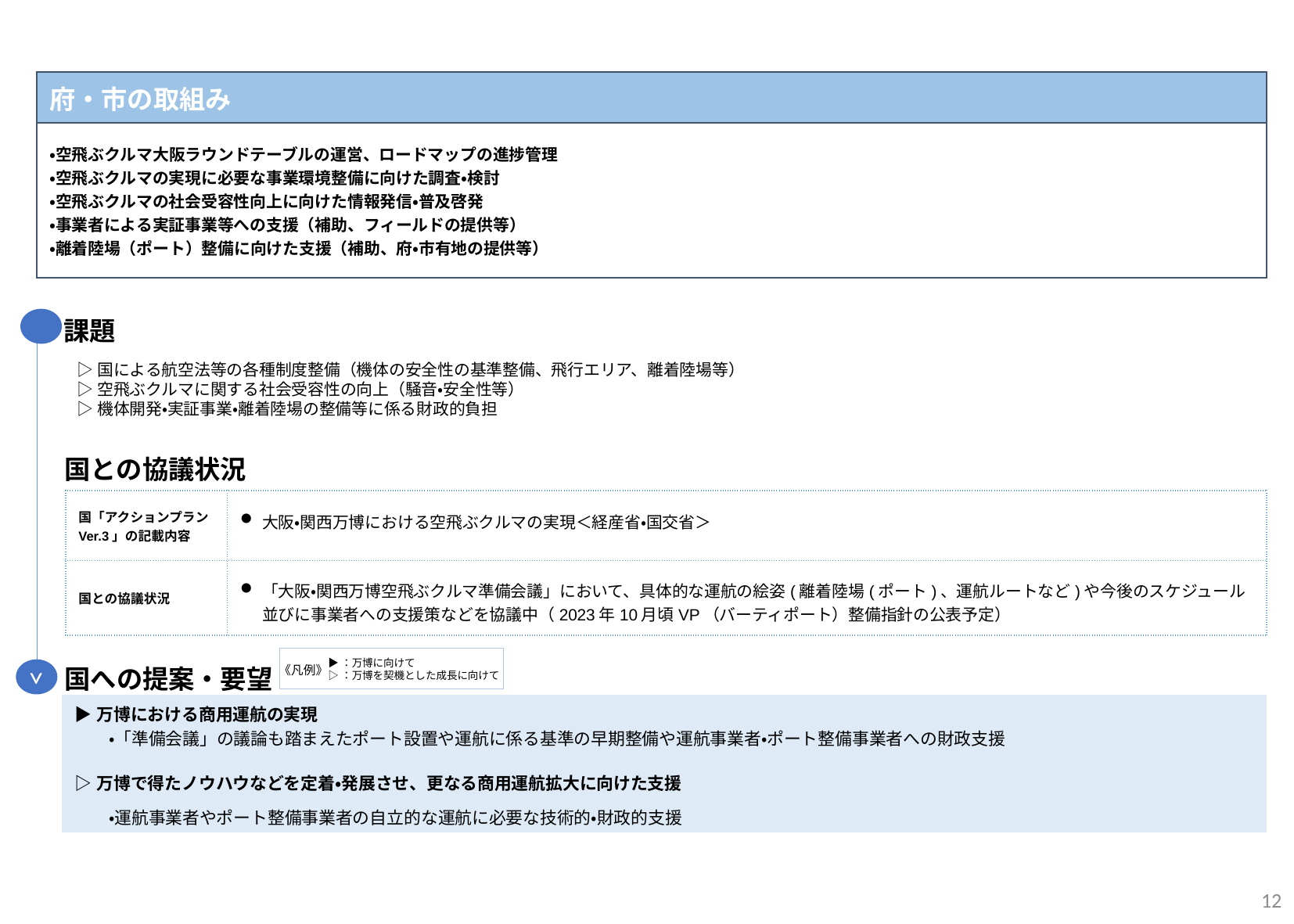

| 府・市の取組み |
| --- |
| ・空飛ぶクルマ大阪ラウンドテーブルの運営、ロードマップの進捗管理 ・空飛ぶクルマの実現に必要な事業環境整備に向けた調査・検討 ・空飛ぶクルマの社会受容性向上に向けた情報発信・普及啓発 ・事業者による実証事業等への支援（補助、フィールドの提供等） ・離着陸場（ポート）整備に向けた支援（補助、府・市有地の提供等） |

課題
▷国による航空法等の各種制度整備（機体の安全性の基準整備、飛行エリア、離着陸場等）
▷空飛ぶクルマに関する社会受容性の向上（騒音・安全性等）
▷機体開発・実証事業・離着陸場の整備等に係る財政的負担

国との協議状況
| 国「アクションプランVer.3」の記載内容 | 大阪・関西万博における空飛ぶクルマの実現＜経産省・国交省＞ |
| --- | --- |
| 国との協議状況 | 「大阪・関西万博空飛ぶクルマ準備会議」において、具体的な運航の絵姿(離着陸場(ポート)、運航ルートなど)や今後のスケジュール並びに事業者への支援策などを協議中（2023年10月頃VP（バーティポート）整備指針の公表予定） |
▶：万博に向けて
▷：万博を契機とした成長に向けて

《凡例》
国への提案・要望
>

| ▶万博における商用運航の実現 　　・「準備会議」の議論も踏まえたポート設置や運航に係る基準の早期整備や運航事業者・ポート整備事業者への財政支援 |
| --- |
| ▷万博で得たノウハウなどを定着・発展させ、更なる商用運航拡大に向けた支援 　　・運航事業者やポート整備事業者の自立的な運航に必要な技術的・財政的支援 |

12